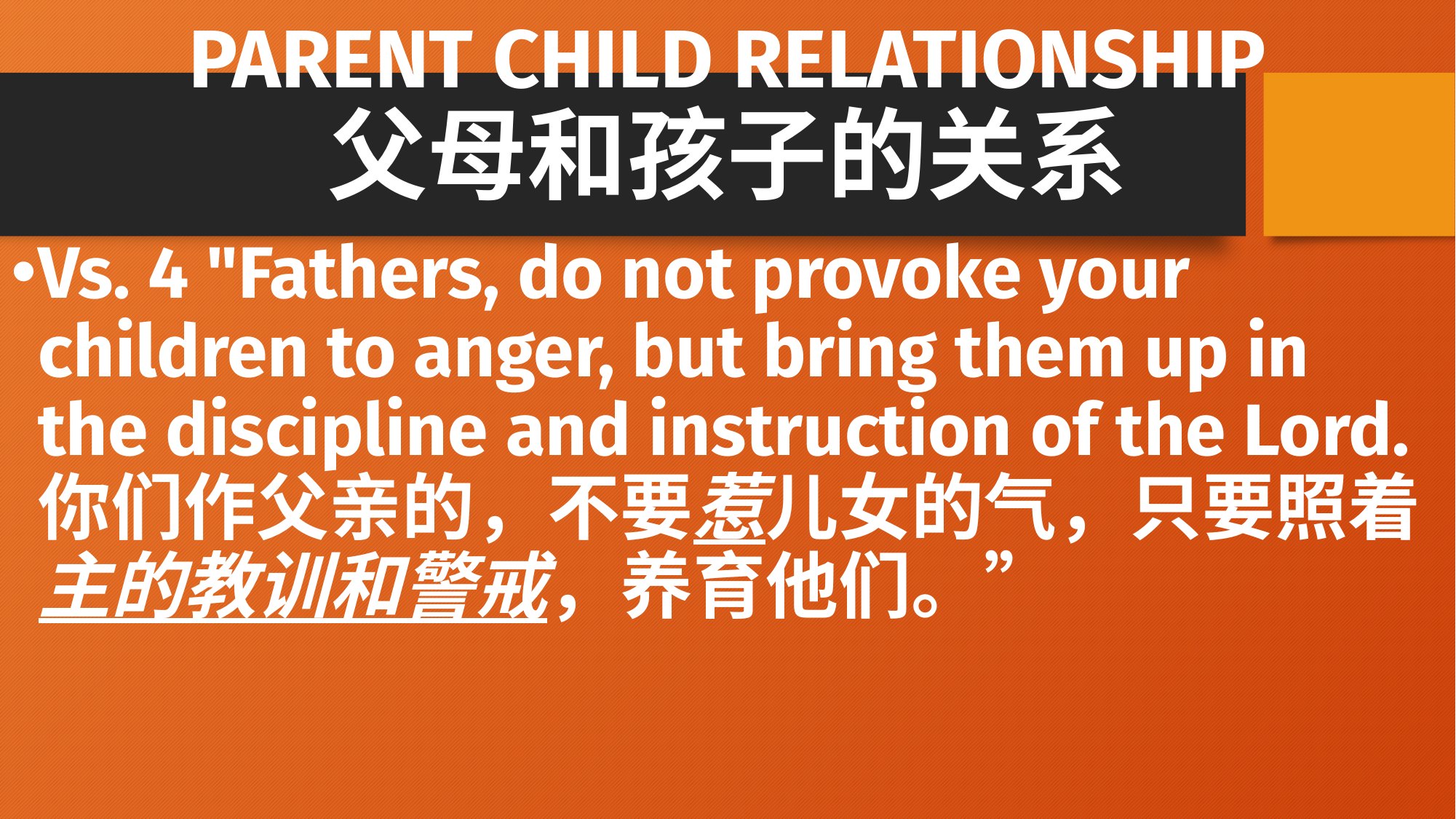

# PARENT CHILD RELATIONSHIP 父母和孩子的关系
Vs. 4 "Fathers, do not provoke your children to anger, but bring them up in the discipline and instruction of the Lord. 你们作父亲的，不要惹儿女的气，只要照着主的教训和警戒，养育他们。”